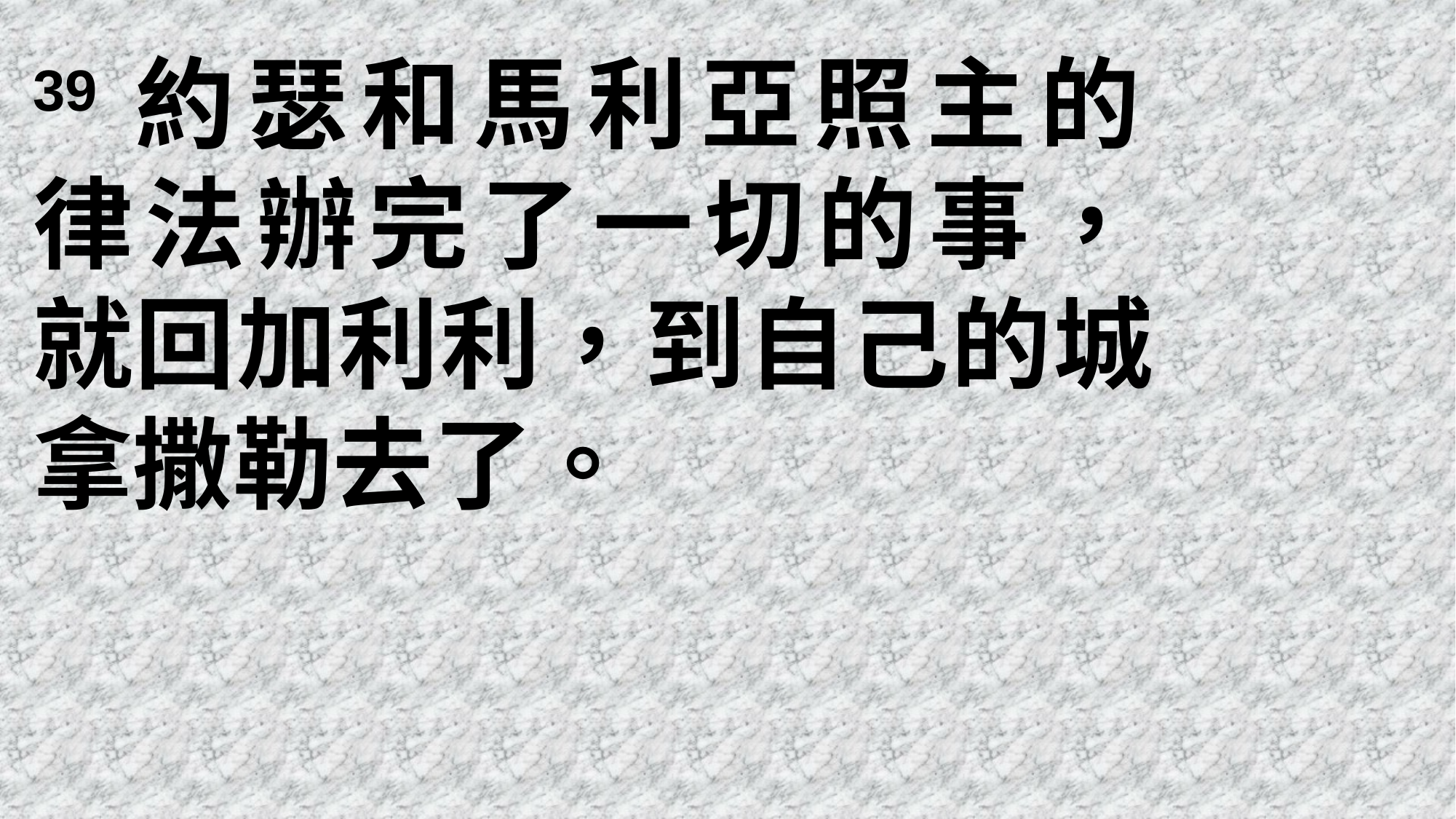

39約瑟和馬利亞照主的
律法辦完了一切的事，
就回加利利，到自己的城拿撒勒去了。